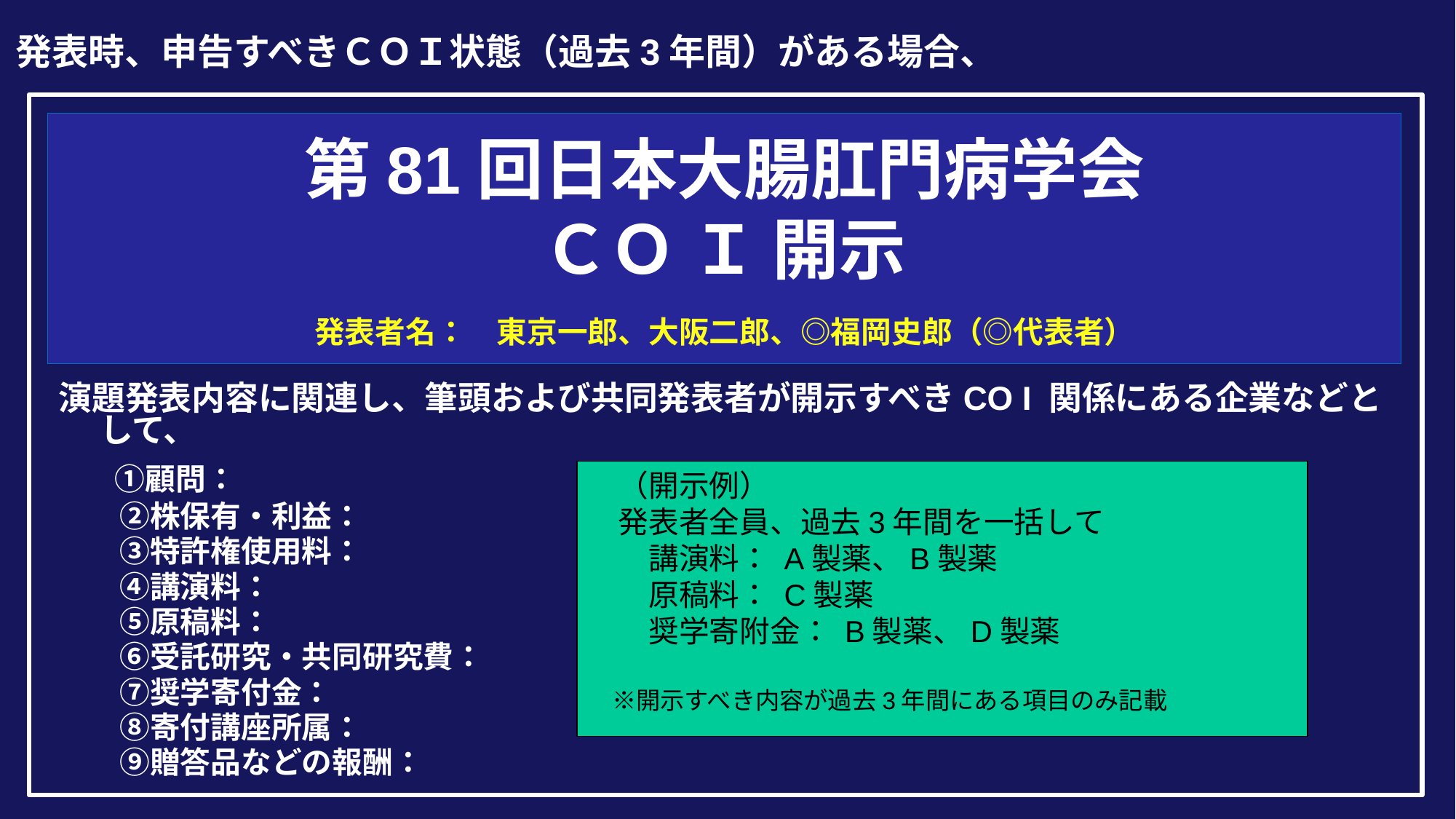

※ 発表時、申告すべきＣＯＩ状態（過去3年間）がある場合、

# 第81回日本大腸肛門病学会 ＣＯ Ｉ 開示 　 発表者名：　東京一郎、大阪二郎、◎福岡史郎（◎代表者）
演題発表内容に関連し、筆頭および共同発表者が開示すべきCO I 関係にある企業などとして、
　  ①顧問：
　　②株保有・利益：
　　③特許権使用料：
　　④講演料：
　　⑤原稿料：
　　⑥受託研究・共同研究費：
　　⑦奨学寄付金：
　　⑧寄付講座所属：
　　⑨贈答品などの報酬：
　（開示例）
　発表者全員、過去3年間を一括して
　　講演料： A製薬、B製薬
　　原稿料： C製薬
　　奨学寄附金： B製薬、D製薬

　※開示すべき内容が過去3年間にある項目のみ記載